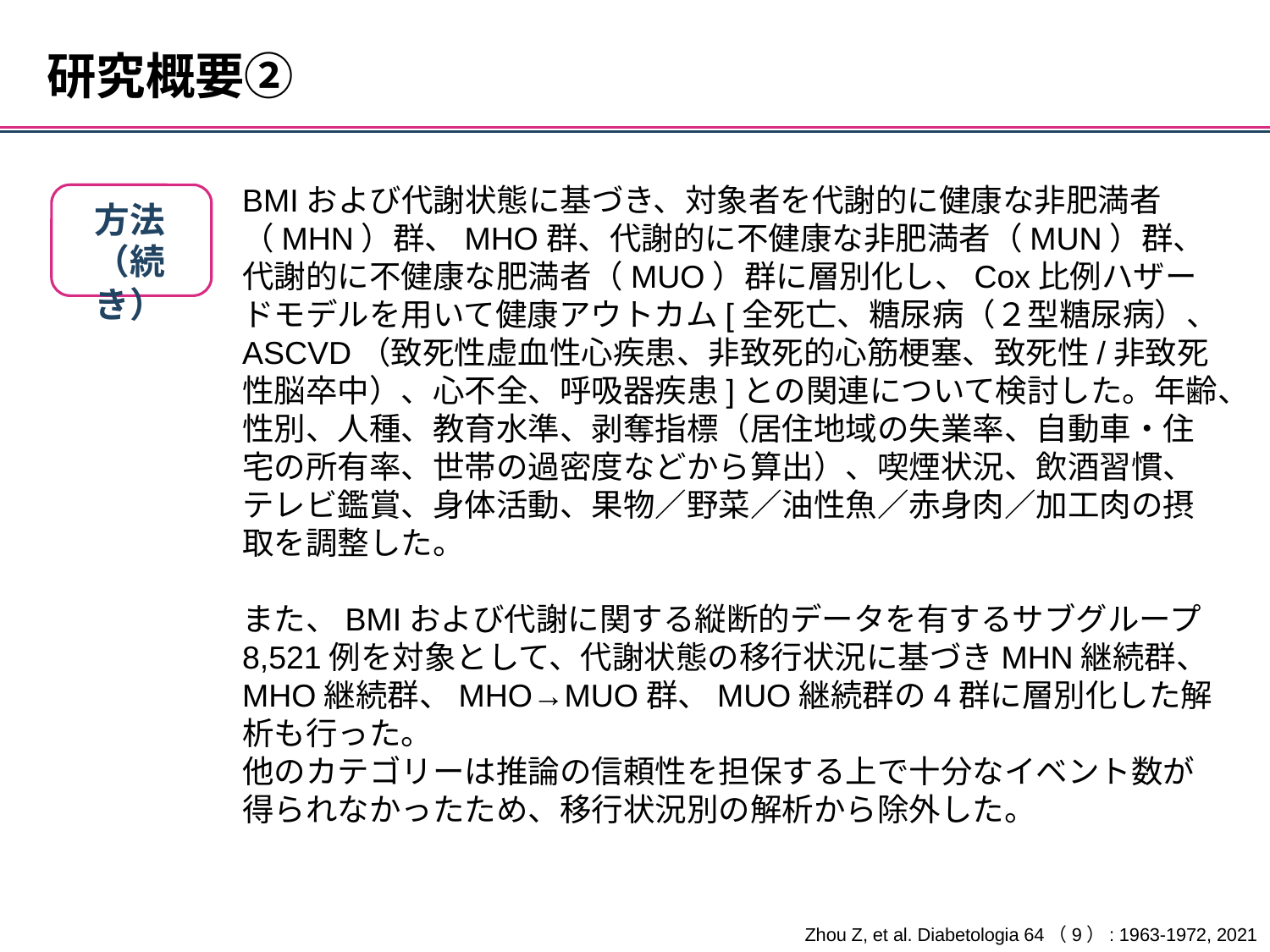

研究概要②
BMIおよび代謝状態に基づき、対象者を代謝的に健康な非肥満者（MHN）群、MHO群、代謝的に不健康な非肥満者（MUN）群、代謝的に不健康な肥満者（MUO）群に層別化し、Cox比例ハザードモデルを用いて健康アウトカム[全死亡、糖尿病（２型糖尿病）、ASCVD（致死性虚血性心疾患、非致死的心筋梗塞、致死性/非致死性脳卒中）、心不全、呼吸器疾患]との関連について検討した。年齢、性別、人種、教育水準、剥奪指標（居住地域の失業率、自動車・住宅の所有率、世帯の過密度などから算出）、喫煙状況、飲酒習慣、テレビ鑑賞、身体活動、果物／野菜／油性魚／赤身肉／加工肉の摂取を調整した。

また、BMIおよび代謝に関する縦断的データを有するサブグループ8,521例を対象として、代謝状態の移行状況に基づきMHN継続群、MHO継続群、MHO→MUO群、MUO継続群の4群に層別化した解析も行った。
他のカテゴリーは推論の信頼性を担保する上で十分なイベント数が得られなかったため、移行状況別の解析から除外した。

方法
（続き）
Zhou Z, et al. Diabetologia 64（9）: 1963-1972, 2021